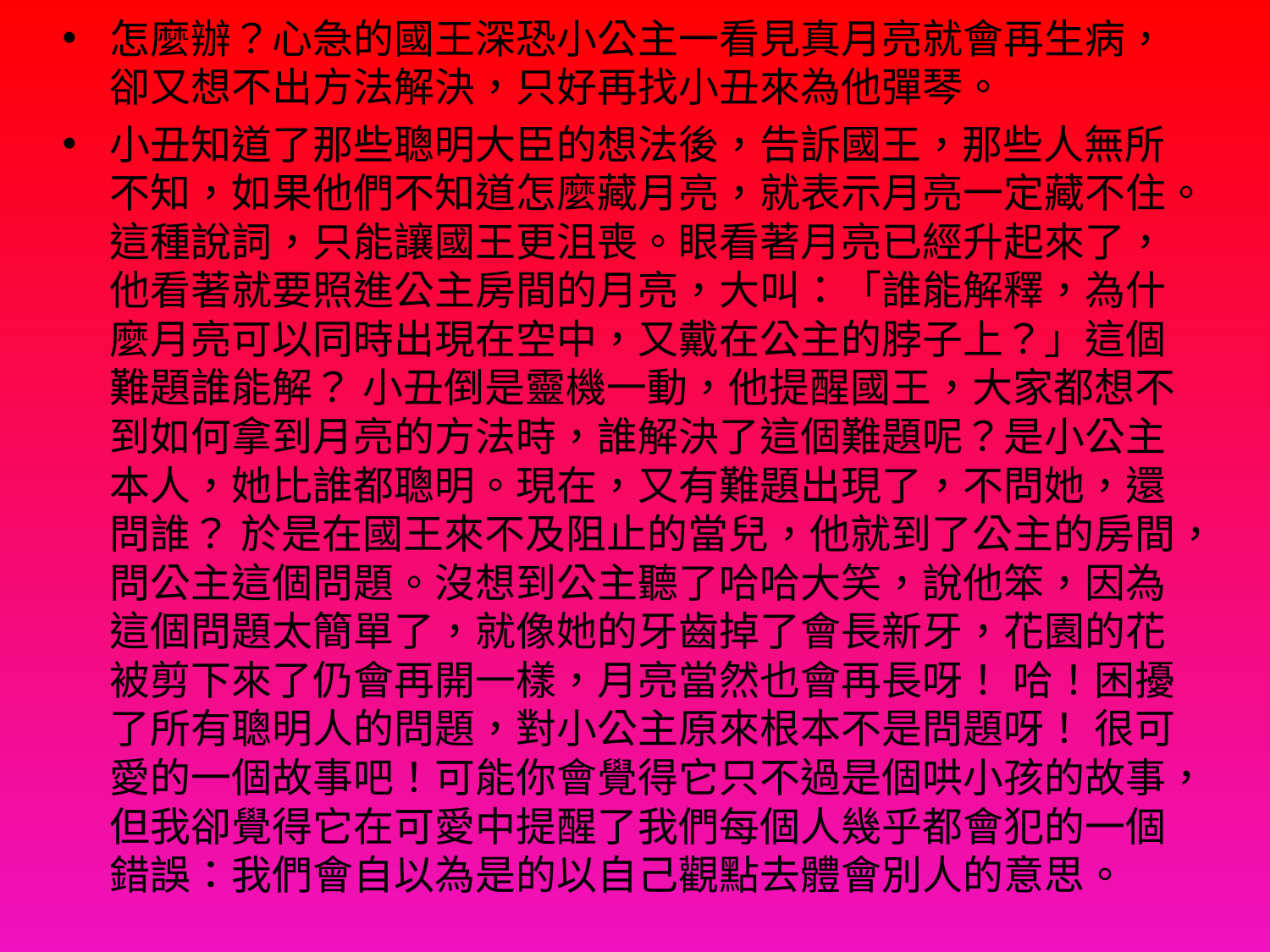

怎麼辦？心急的國王深恐小公主一看見真月亮就會再生病，卻又想不出方法解決，只好再找小丑來為他彈琴。
小丑知道了那些聰明大臣的想法後，告訴國王，那些人無所不知，如果他們不知道怎麼藏月亮，就表示月亮一定藏不住。這種說詞，只能讓國王更沮喪。眼看著月亮已經升起來了，他看著就要照進公主房間的月亮，大叫：「誰能解釋，為什麼月亮可以同時出現在空中，又戴在公主的脖子上？」這個難題誰能解？ 小丑倒是靈機一動，他提醒國王，大家都想不到如何拿到月亮的方法時，誰解決了這個難題呢？是小公主本人，她比誰都聰明。現在，又有難題出現了，不問她，還問誰？ 於是在國王來不及阻止的當兒，他就到了公主的房間，問公主這個問題。沒想到公主聽了哈哈大笑，說他笨，因為這個問題太簡單了，就像她的牙齒掉了會長新牙，花園的花被剪下來了仍會再開一樣，月亮當然也會再長呀！ 哈！困擾了所有聰明人的問題，對小公主原來根本不是問題呀！ 很可愛的一個故事吧！可能你會覺得它只不過是個哄小孩的故事，但我卻覺得它在可愛中提醒了我們每個人幾乎都會犯的一個錯誤：我們會自以為是的以自己觀點去體會別人的意思。